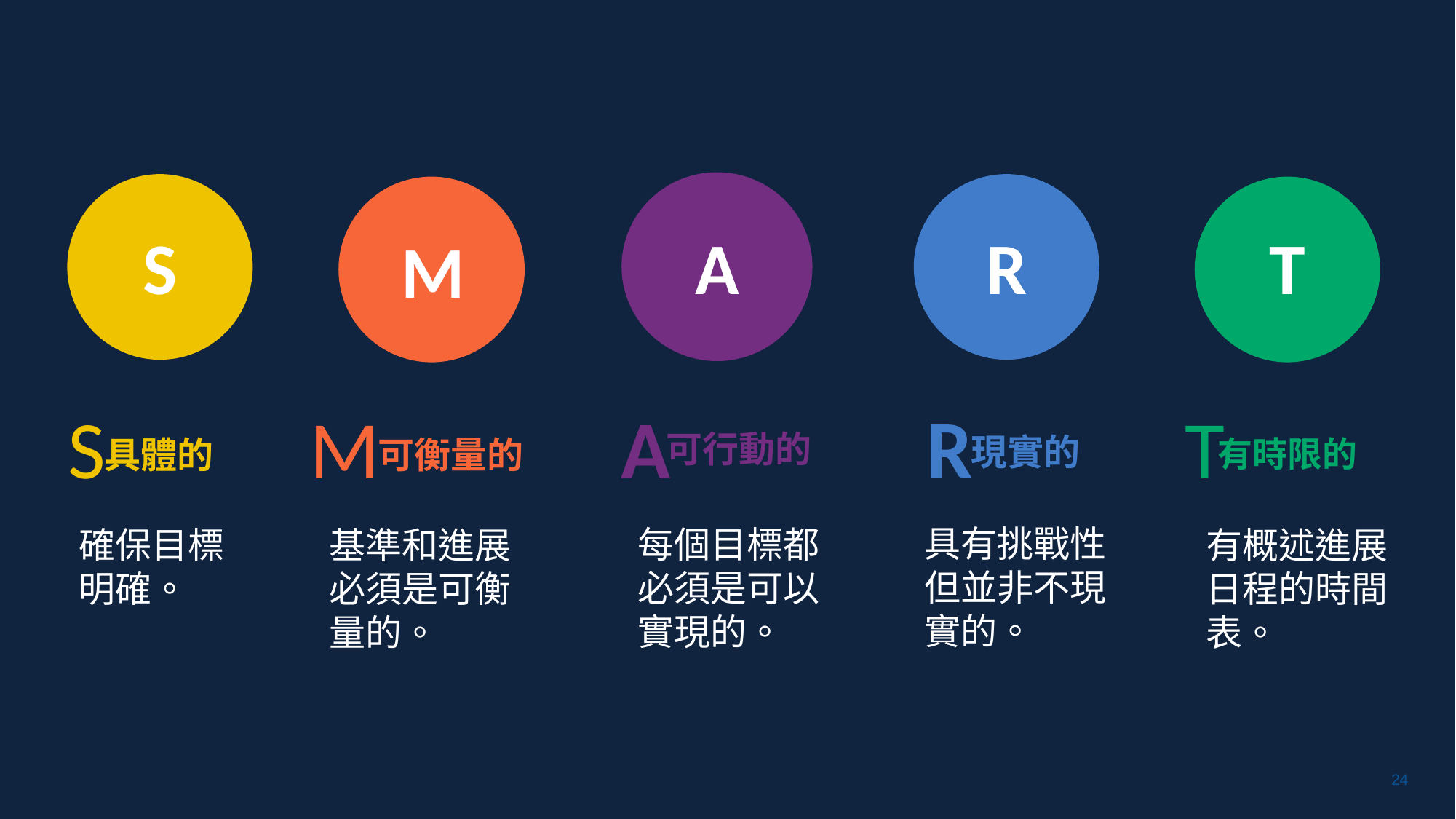

A
A
可行動的
每個目標都必須是可以實現的。

S
S
具體的
確保目標明確。

R
R
現實的
具有挑戰性但並非不現實的。

M
M
可衡量的
基準和進展必須是可衡量的。

T
T
有時限的
有概述進展日程的時間表。